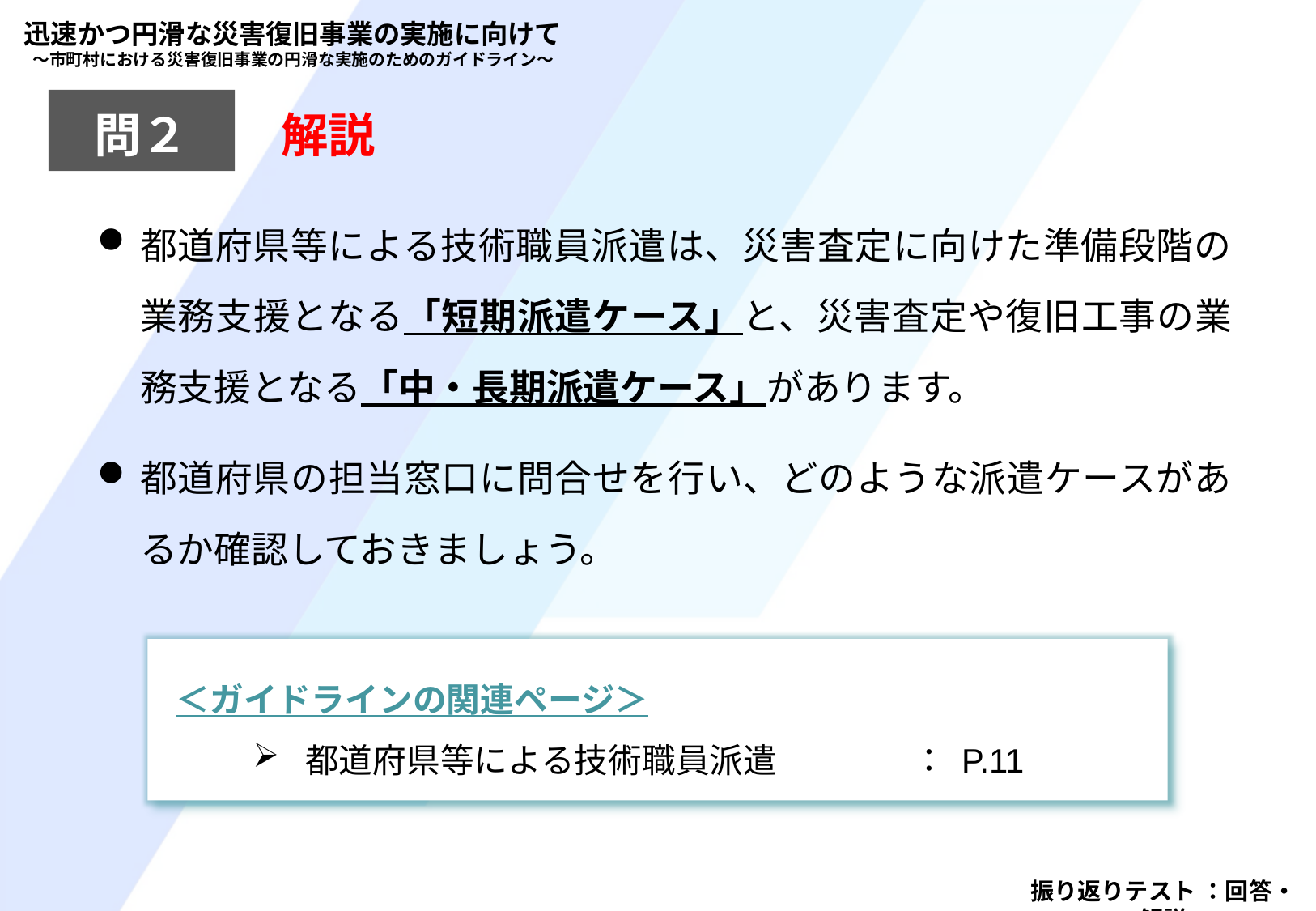

迅速かつ円滑な災害復旧事業の実施に向けて
～市町村における災害復旧事業の円滑な実施のためのガイドライン～
問２
解説
都道府県等による技術職員派遣は、災害査定に向けた準備段階の業務支援となる「短期派遣ケース」と、災害査定や復旧工事の業務支援となる「中・長期派遣ケース」があります。
都道府県の担当窓口に問合せを行い、どのような派遣ケースがあるか確認しておきましょう。
＜ガイドラインの関連ページ＞
都道府県等による技術職員派遣		： P.11
振り返りテスト ：回答・解説